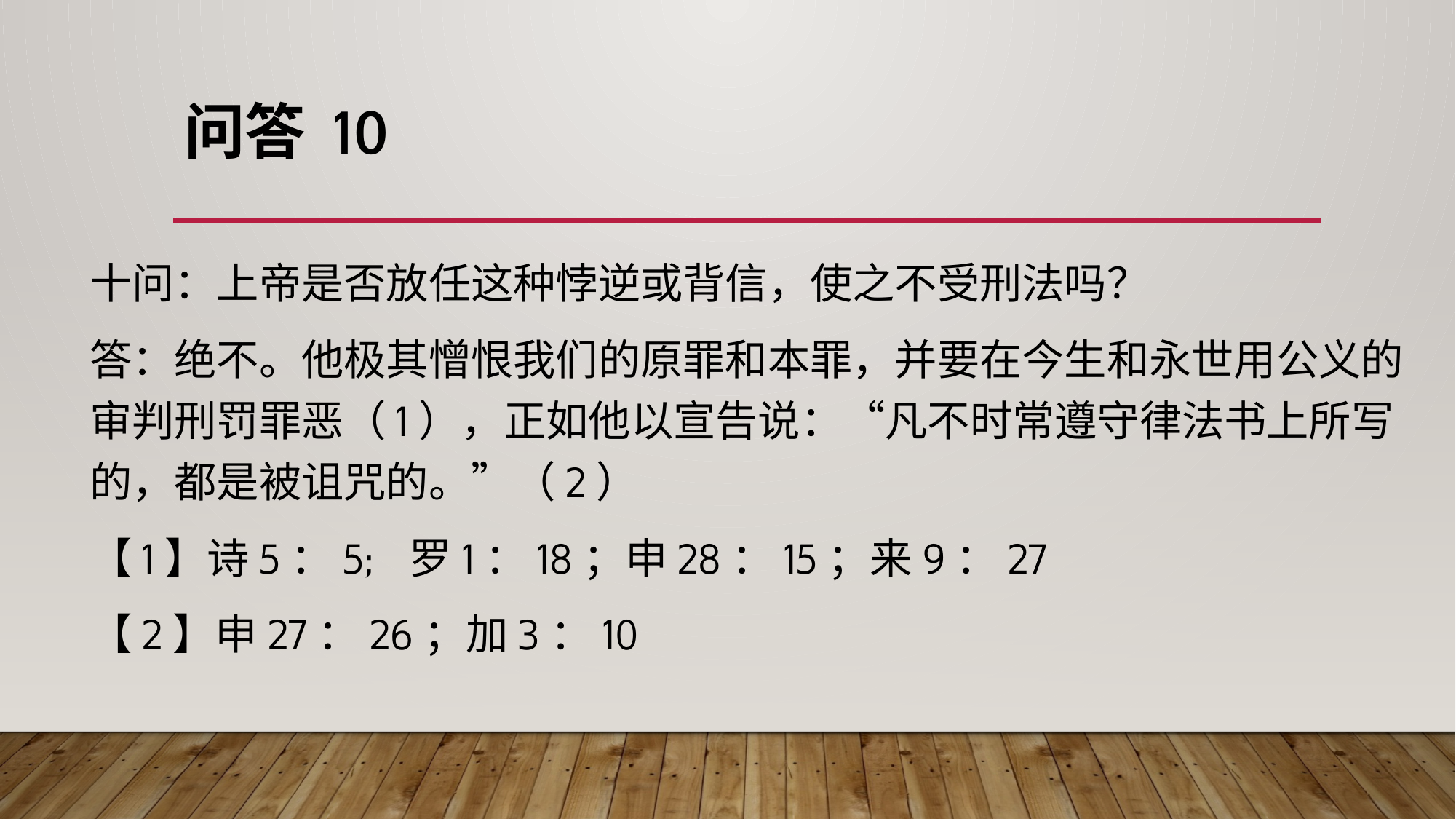

# 问答 10
十问：上帝是否放任这种悖逆或背信，使之不受刑法吗？
答：绝不。他极其憎恨我们的原罪和本罪，并要在今生和永世用公义的审判刑罚罪恶（1），正如他以宣告说：“凡不时常遵守律法书上所写的，都是被诅咒的。”（2）
【1】诗5：5;  罗1：18；申28：15；来9：27
【2】申27：26；加3：10